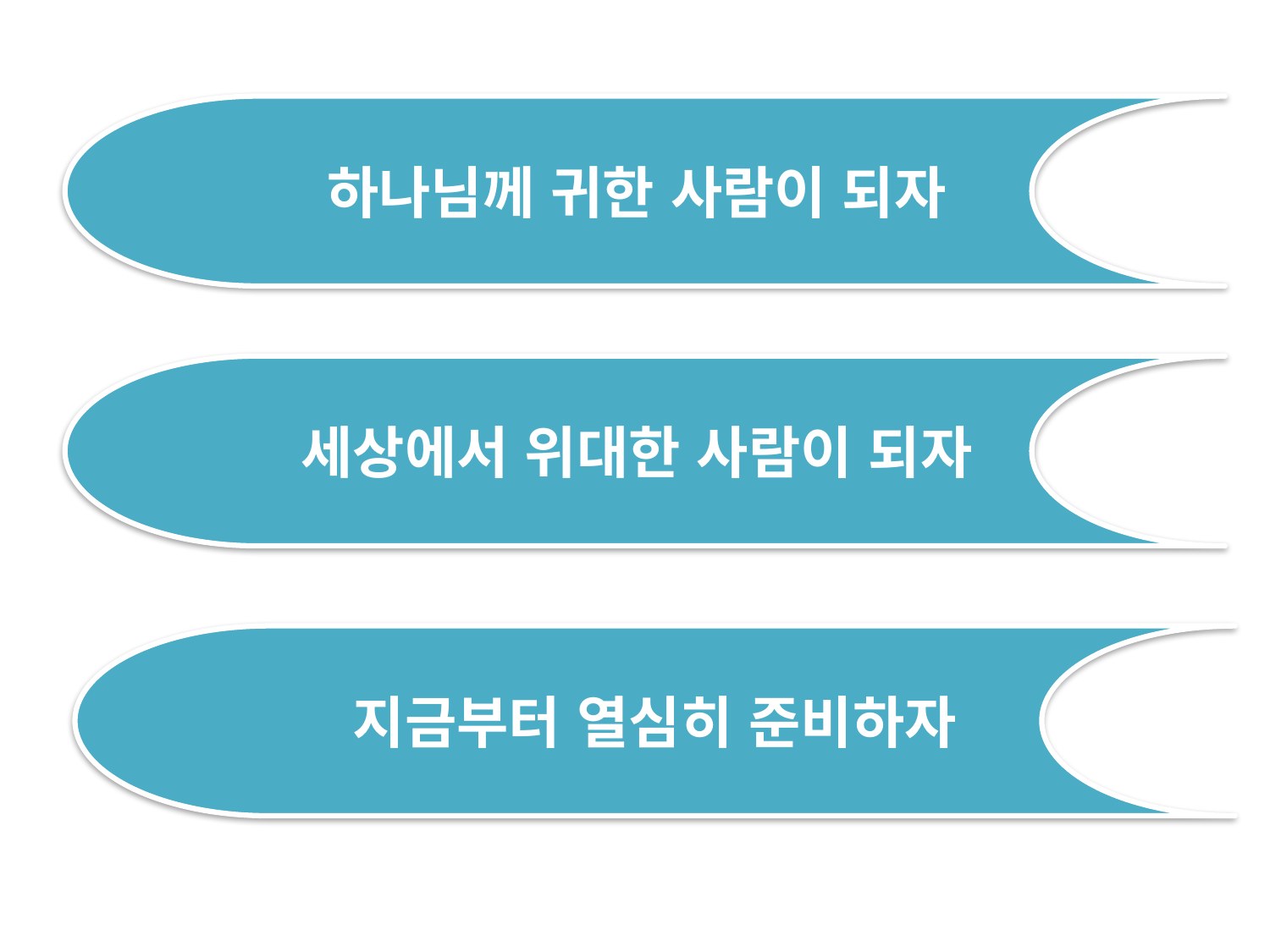

하나님께 귀한 사람이 되자
세상에서 위대한 사람이 되자
지금부터 열심히 준비하자